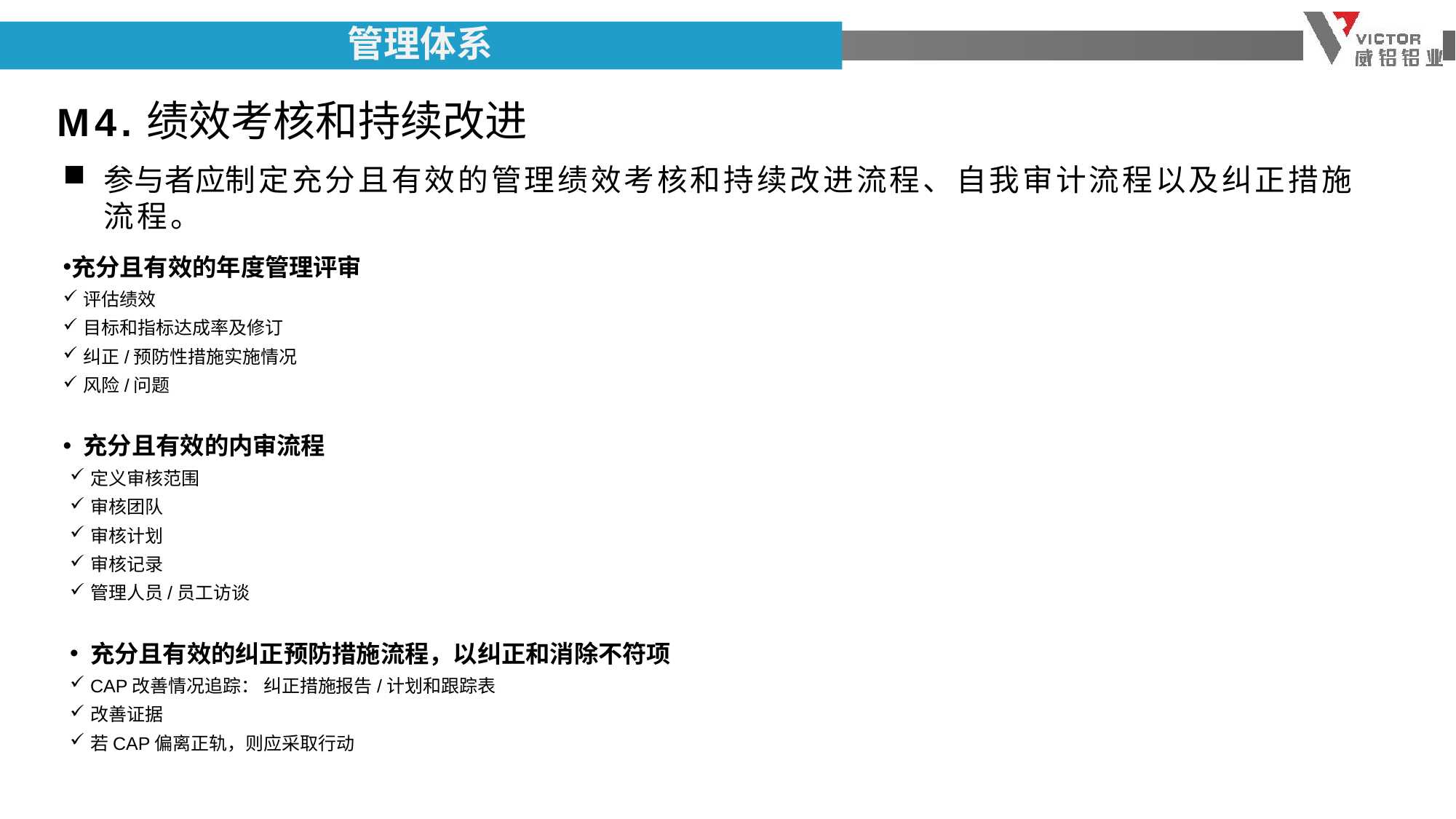

# 管理体系
M4.绩效考核和持续改进
参与者应制定充分且有效的管理绩效考核和持续改进流程、自我审计流程以及纠正措施流程。

充分且有效的年度管理评审
评估绩效
目标和指标达成率及修订
纠正/预防性措施实施情况
风险/问题

充分且有效的内审流程
定义审核范围
审核团队
审核计划
审核记录
管理人员/员工访谈

充分且有效的纠正预防措施流程，以纠正和消除不符项
CAP改善情况追踪： 纠正措施报告/计划和跟踪表
改善证据
若CAP偏离正轨，则应采取行动